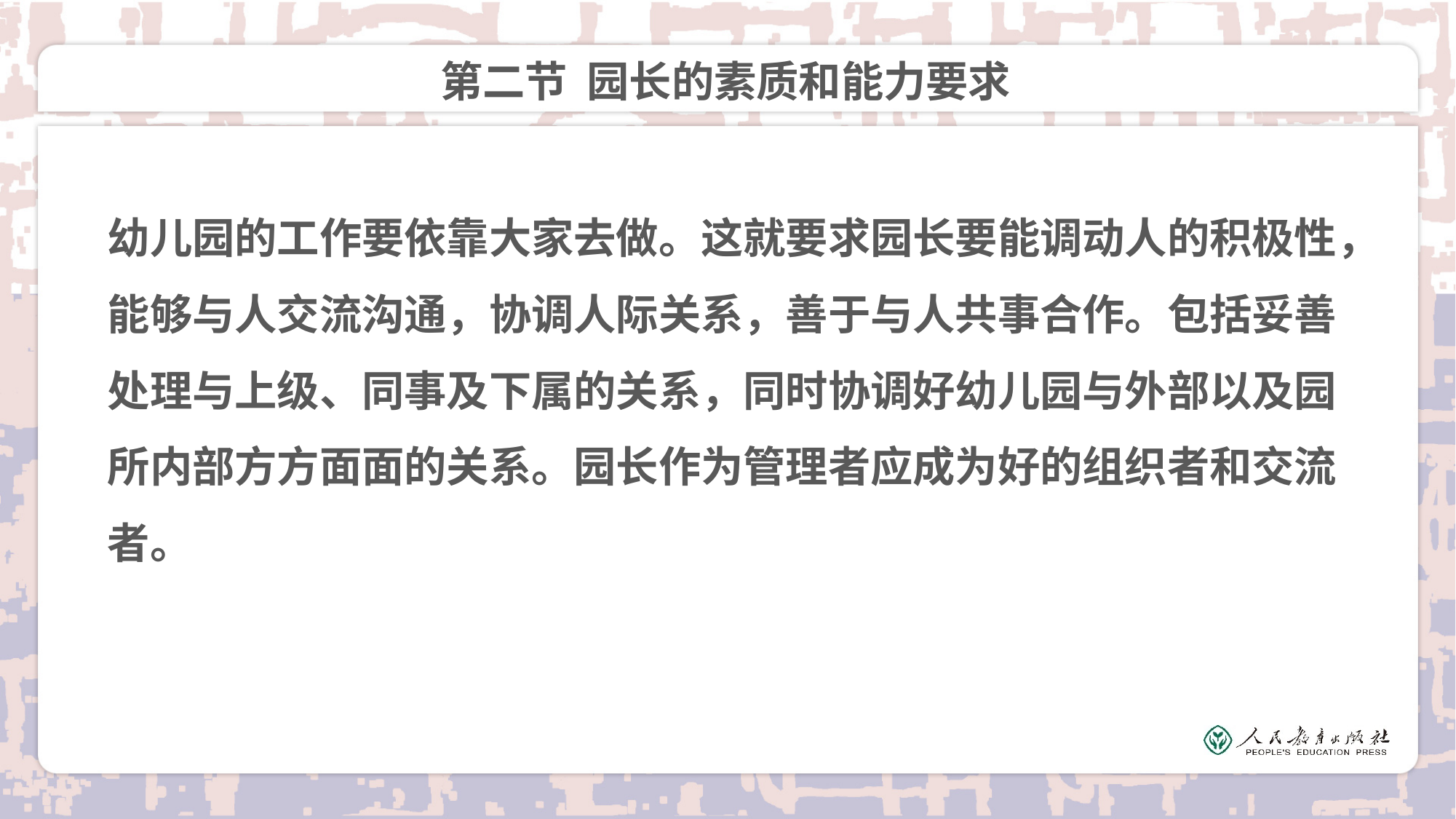

# 第二节  园长的素质和能力要求
幼儿园的工作要依靠大家去做。这就要求园长要能调动人的积极性，能够与人交流沟通，协调人际关系，善于与人共事合作。包括妥善处理与上级、同事及下属的关系，同时协调好幼儿园与外部以及园所内部方方面面的关系。园长作为管理者应成为好的组织者和交流者。